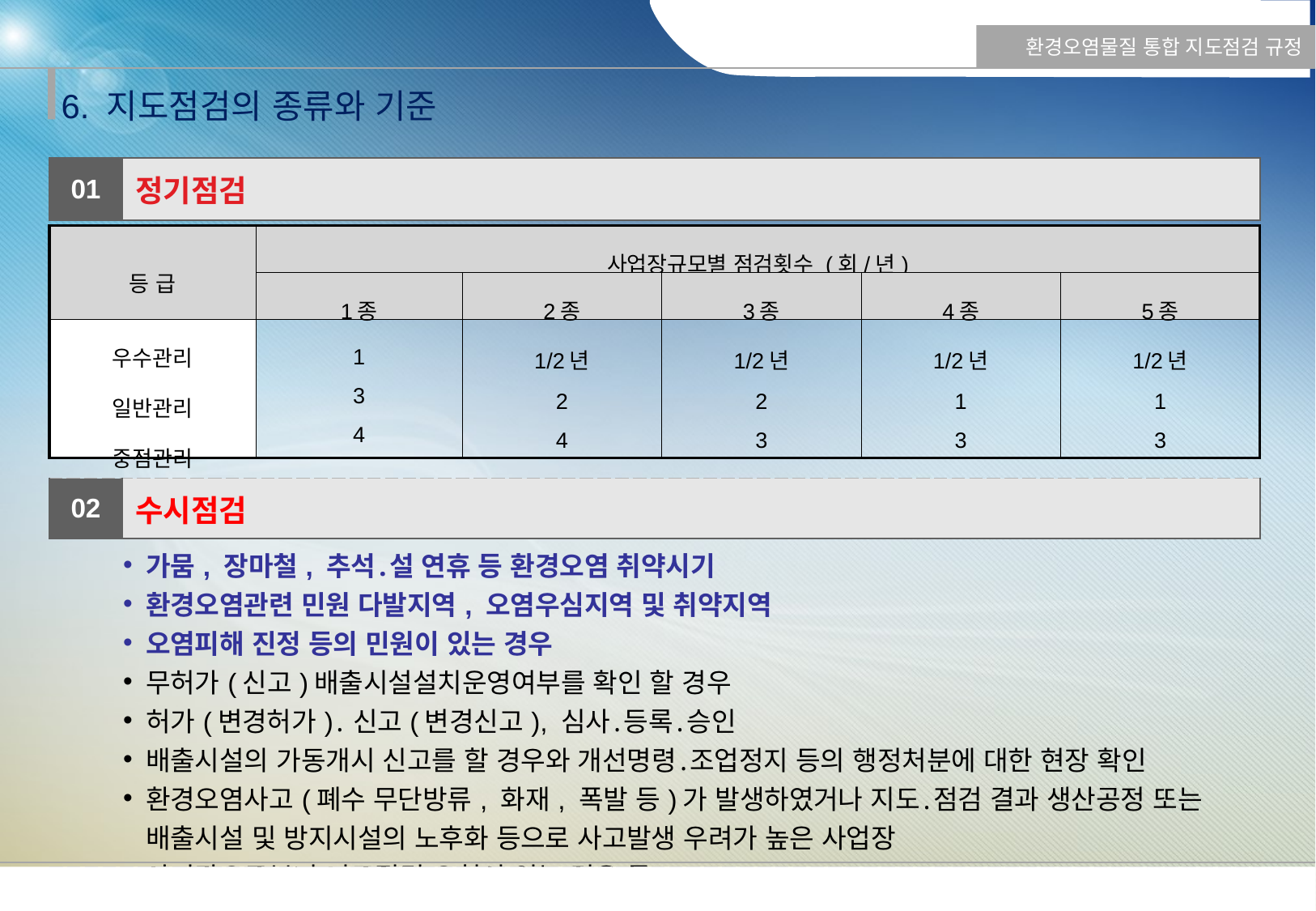

환경오염물질 통합 지도점검 규정
6. 지도점검의 종류와 기준
| 01 | 정기점검 |
| --- | --- |
|  |  |
| 02 | 수시점검 |
| 가뭄, 장마철, 추석․설 연휴 등 환경오염 취약시기 환경오염관련 민원 다발지역, 오염우심지역 및 취약지역 오염피해 진정 등의 민원이 있는 경우 무허가(신고)배출시설설치운영여부를 확인 할 경우 허가(변경허가)․신고(변경신고), 심사․등록․승인 배출시설의 가동개시 신고를 할 경우와 개선명령․조업정지 등의 행정처분에 대한 현장 확인 환경오염사고(폐수 무단방류, 화재, 폭발 등)가 발생하였거나 지도․점검 결과 생산공정 또는 배출시설 및 방지시설의 노후화 등으로 사고발생 우려가 높은 사업장 타기관으로부터 지도점검 요청이 있는 경우 등 |  |
| 등 급 | 사업장규모별 점검횟수 (회/년) |  |  |  |  |
| --- | --- | --- | --- | --- | --- |
|  | 1종 | 2종 | 3종 | 4종 | 5종 |
| 우수관리 일반관리 중점관리 | 1 3 4 | 1/2년 2 4 | 1/2년 2 3 | 1/2년 1 3 | 1/2년 1 3 |